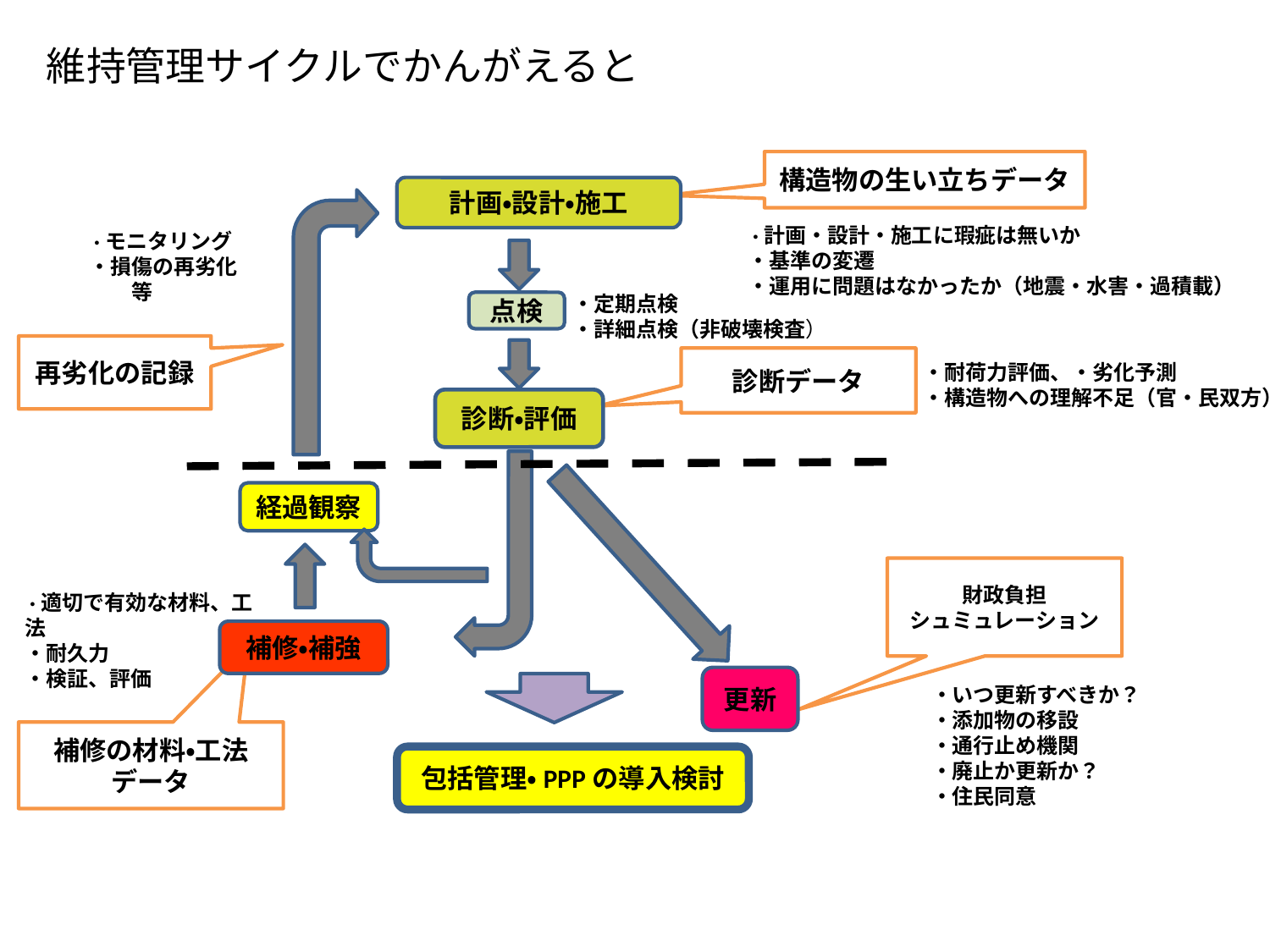

維持管理サイクルでかんがえると
構造物の生い立ちデータ
計画・設計・施工

・計画・設計・施工に瑕疵は無いか
・基準の変遷
・運用に問題はなかったか（地震・水害・過積載）

・モニタリング
・損傷の再劣化
　　等

・定期点検
・詳細点検（非破壊検査）
点検
再劣化の記録

診断データ
・耐荷力評価、・劣化予測
・構造物への理解不足（官・民双方）
診断・評価

経過観察

財政負担
シュミュレーション
・適切で有効な材料、工法
・耐久力
・検証、評価
補修・補強

・いつ更新すべきか？
・添加物の移設
・通行止め機関
・廃止か更新か？
・住民同意
更新

補修の材料・工法
データ
包括管理・PPPの導入検討